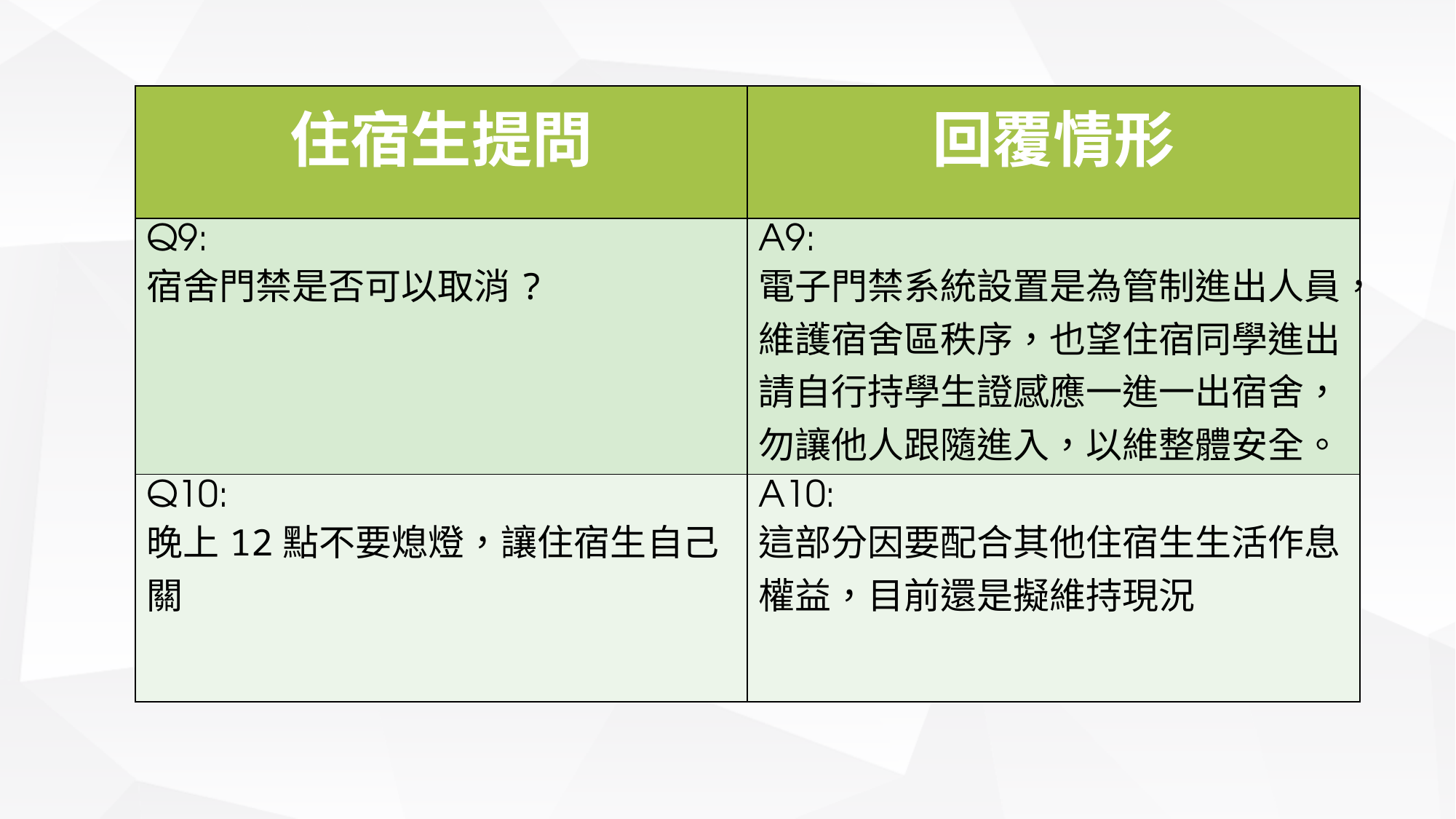

| 住宿生提問 | 回覆情形 |
| --- | --- |
| Q9: 宿舍門禁是否可以取消? | A9: 電子門禁系統設置是為管制進出人員，維護宿舍區秩序，也望住宿同學進出請自行持學生證感應一進一出宿舍，勿讓他人跟隨進入，以維整體安全。 |
| Q10: 晚上12點不要熄燈，讓住宿生自己關 | A10: 這部分因要配合其他住宿生生活作息權益，目前還是擬維持現況 |